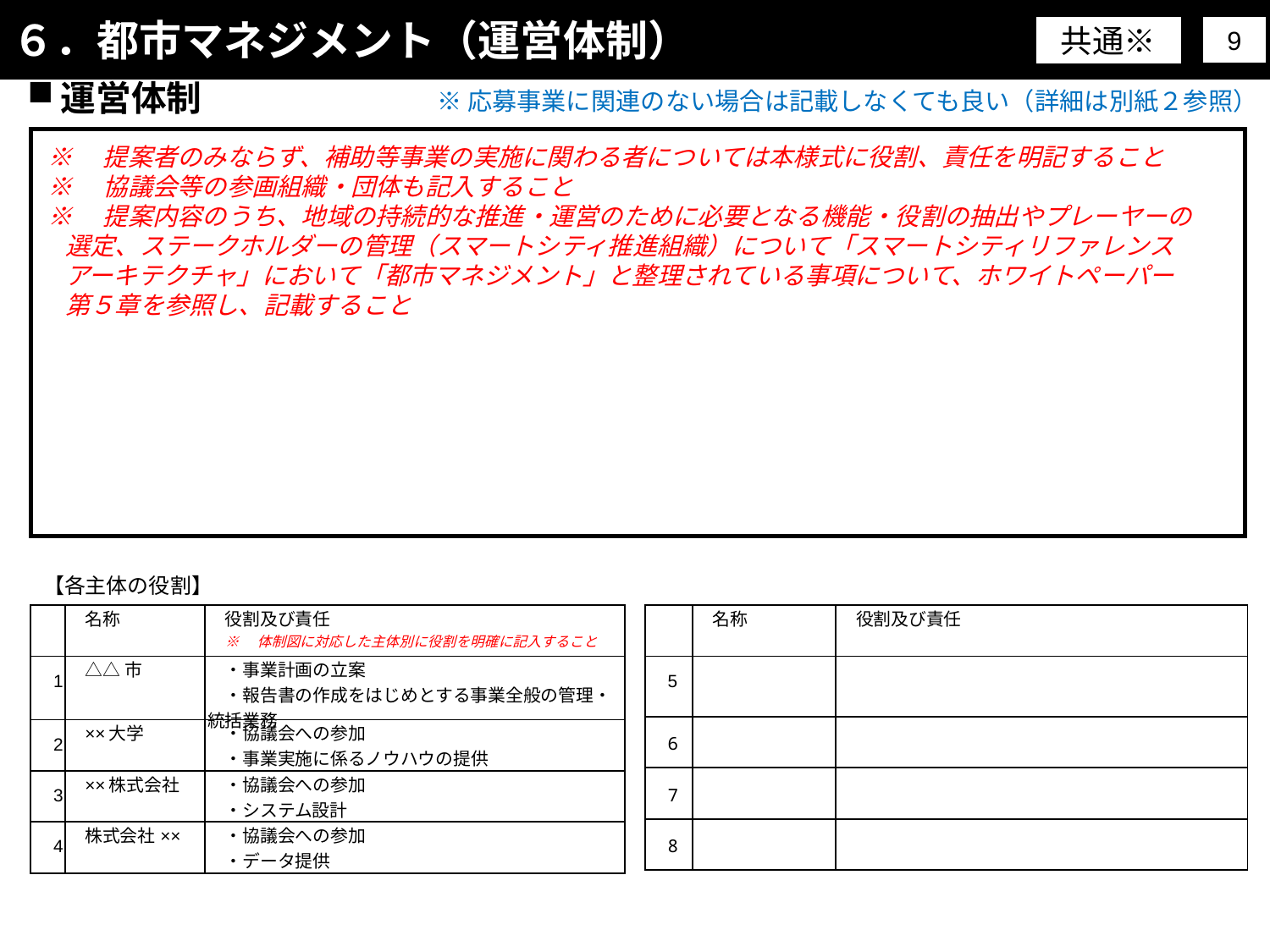

６．都市マネジメント（運営体制）
共通※
9
運営体制

※応募事業に関連のない場合は記載しなくても良い（詳細は別紙２参照）

※　提案者のみならず、補助等事業の実施に関わる者については本様式に役割、責任を明記すること
※　協議会等の参画組織・団体も記入すること
※　提案内容のうち、地域の持続的な推進・運営のために必要となる機能・役割の抽出やプレーヤーの選定、ステークホルダーの管理（スマートシティ推進組織）について「スマートシティリファレンスアーキテクチャ」において「都市マネジメント」と整理されている事項について、ホワイトペーパー第５章を参照し、記載すること
【各主体の役割】
|  | 名称 | 役割及び責任 ※　体制図に対応した主体別に役割を明確に記入すること |
| --- | --- | --- |
| 1 | △△市 | ・事業計画の立案 ・報告書の作成をはじめとする事業全般の管理・統括業務 |
| 2 | ××大学 | ・協議会への参加 ・事業実施に係るノウハウの提供 |
| 3 | ××株式会社 | ・協議会への参加 ・システム設計 |
| 4 | 株式会社×× | ・協議会への参加 ・データ提供 |
|  | 名称 | 役割及び責任 |
| --- | --- | --- |
| 5 |  |  |
| 6 |  |  |
| 7 |  |  |
| 8 |  |  |